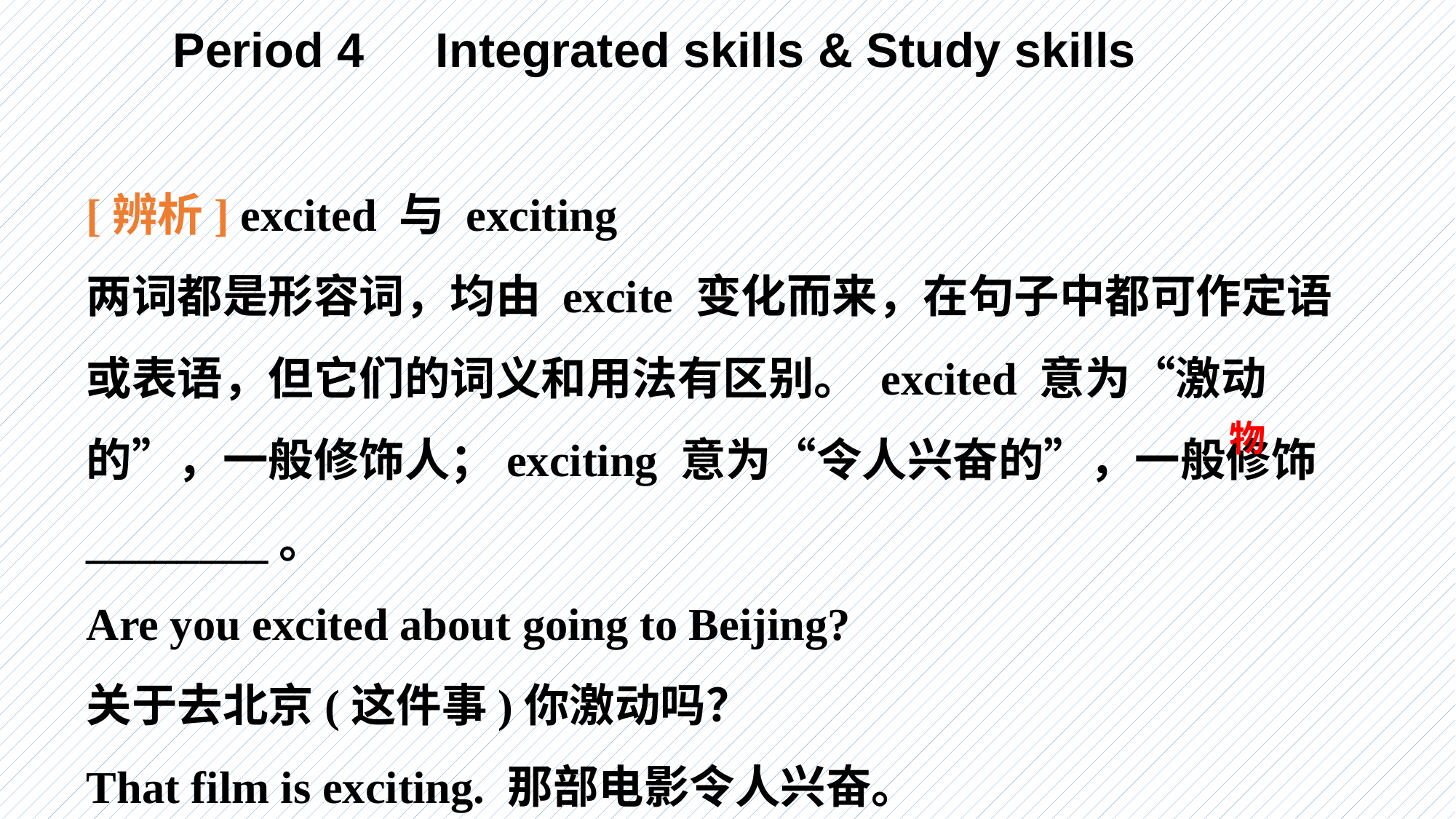

Period 4　Integrated skills & Study skills
[辨析] excited 与 exciting
两词都是形容词，均由 excite 变化而来，在句子中都可作定语或表语，但它们的词义和用法有区别。 excited 意为“激动的”，一般修饰人；exciting 意为“令人兴奋的”，一般修饰________。
Are you excited about going to Beijing?
关于去北京(这件事)你激动吗？
That film is exciting. 那部电影令人兴奋。
物